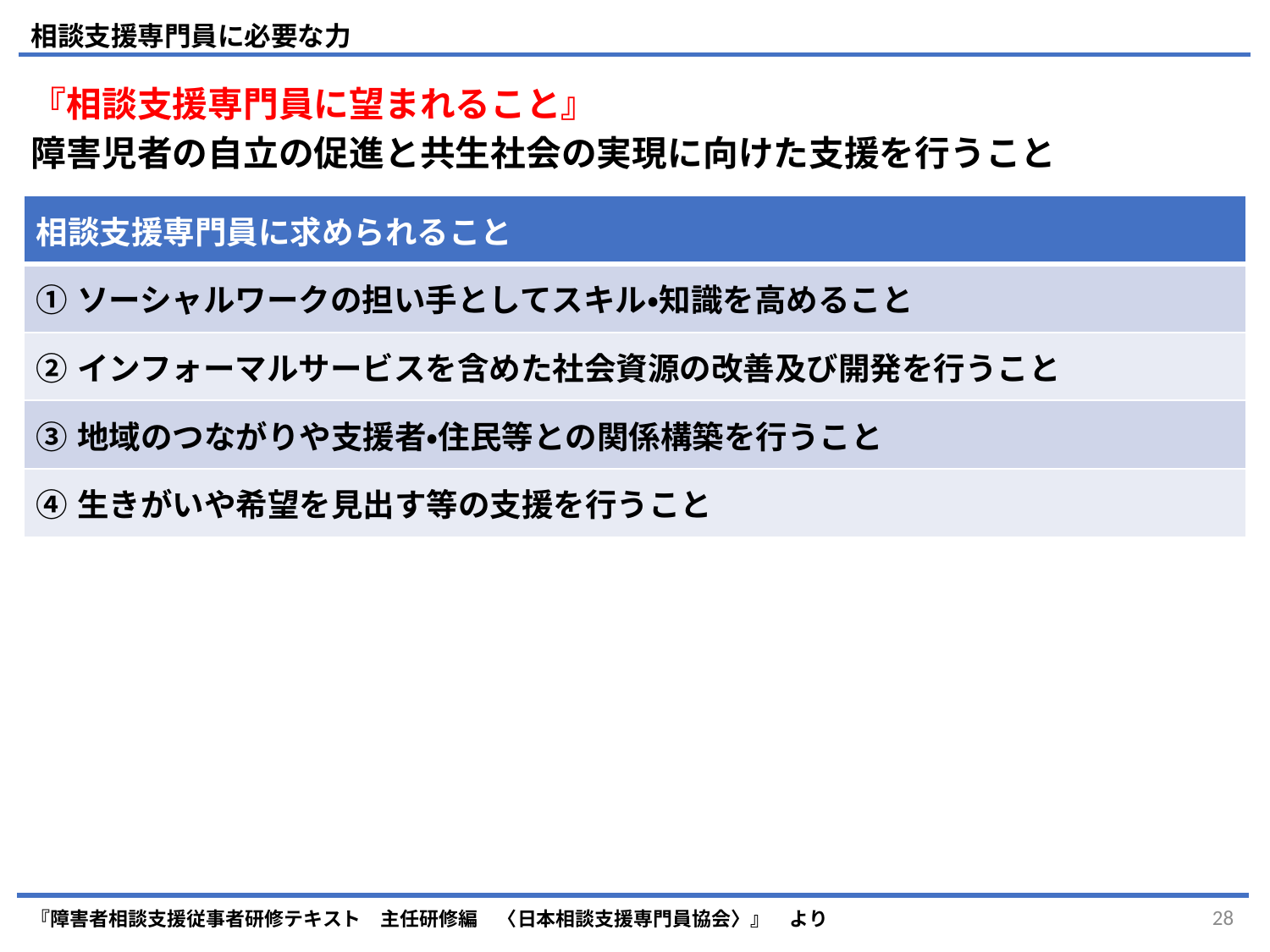

相談支援専門員に必要な力
『相談支援専門員に望まれること』
障害児者の自立の促進と共生社会の実現に向けた支援を行うこと
| 相談支援専門員に求められること |
| --- |
| ①ソーシャルワークの担い手としてスキル・知識を高めること |
| ②インフォーマルサービスを含めた社会資源の改善及び開発を行うこと |
| ③地域のつながりや支援者・住民等との関係構築を行うこと |
| ④生きがいや希望を見出す等の支援を行うこと |
『障害者相談支援従事者研修テキスト　主任研修編　〈日本相談支援専門員協会〉』　より
28